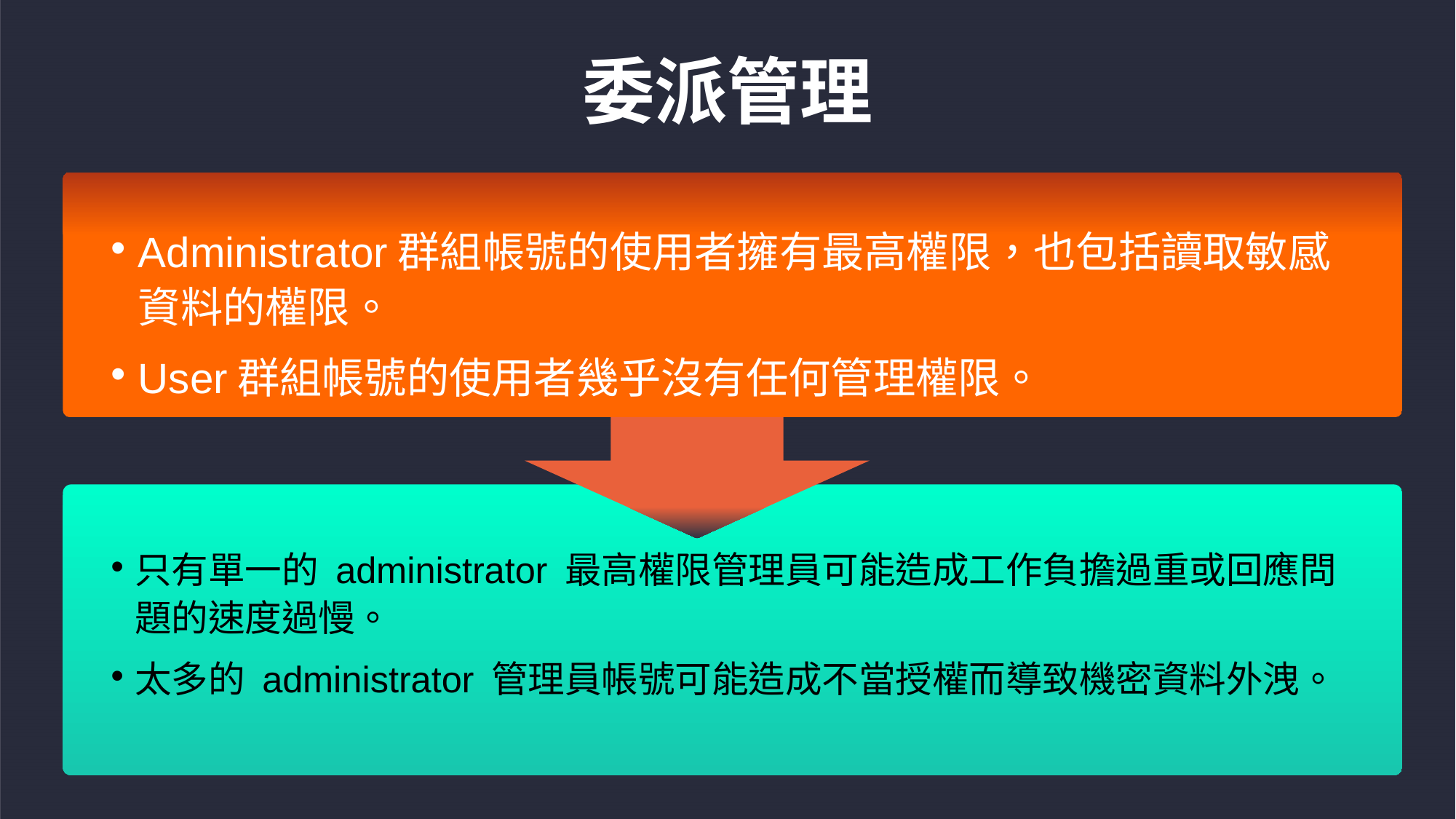

# 委派管理

Administrator群組帳號的使用者擁有最高權限，也包括讀取敏感資料的權限。
User群組帳號的使用者幾乎沒有任何管理權限。

只有單一的 administrator 最高權限管理員可能造成工作負擔過重或回應問題的速度過慢。
太多的 administrator 管理員帳號可能造成不當授權而導致機密資料外洩。